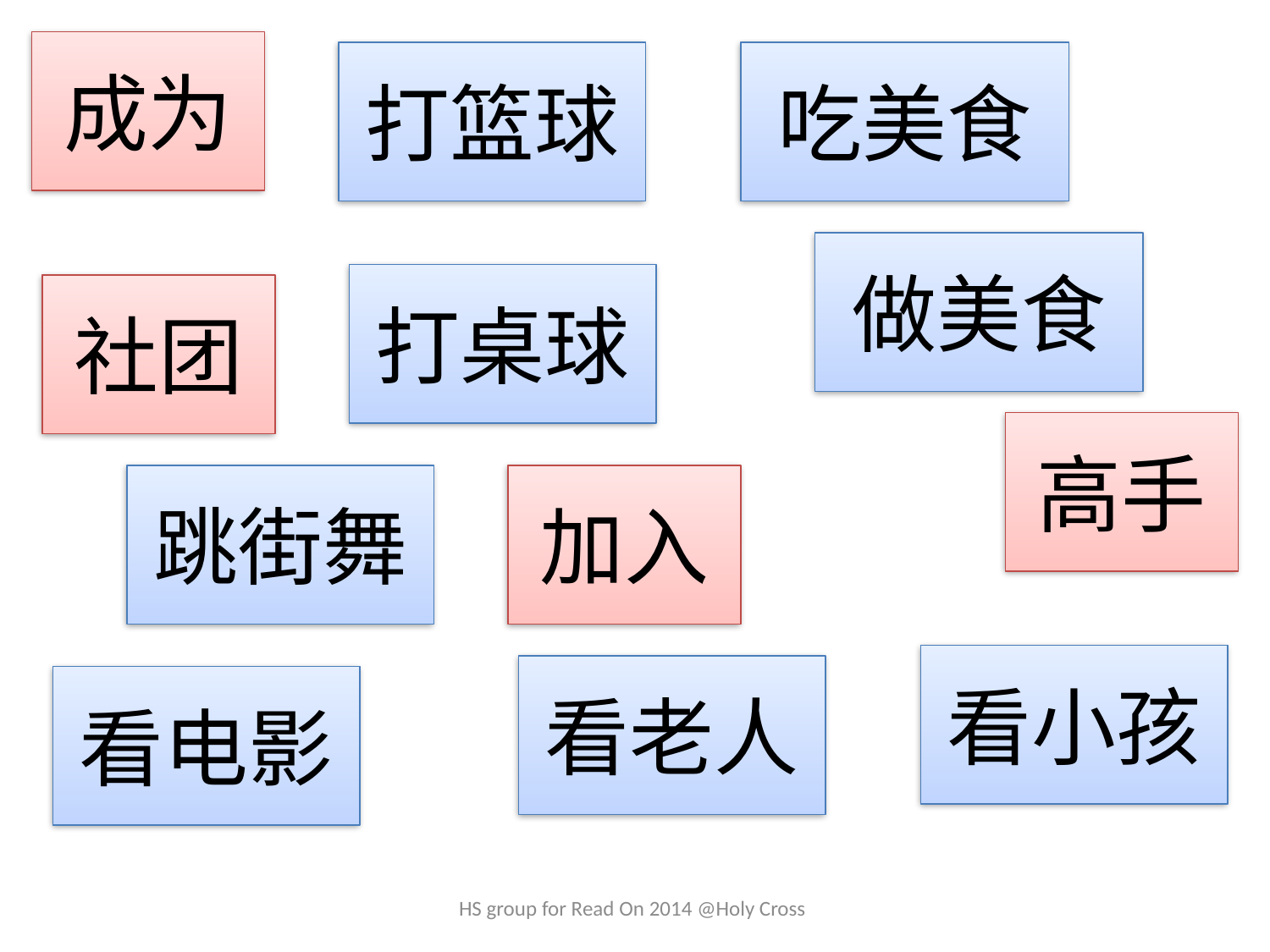

成为
打篮球
吃美食
做美食
打桌球
社团
高手
跳街舞
加入
看小孩
看老人
看电影
HS group for Read On 2014 @Holy Cross